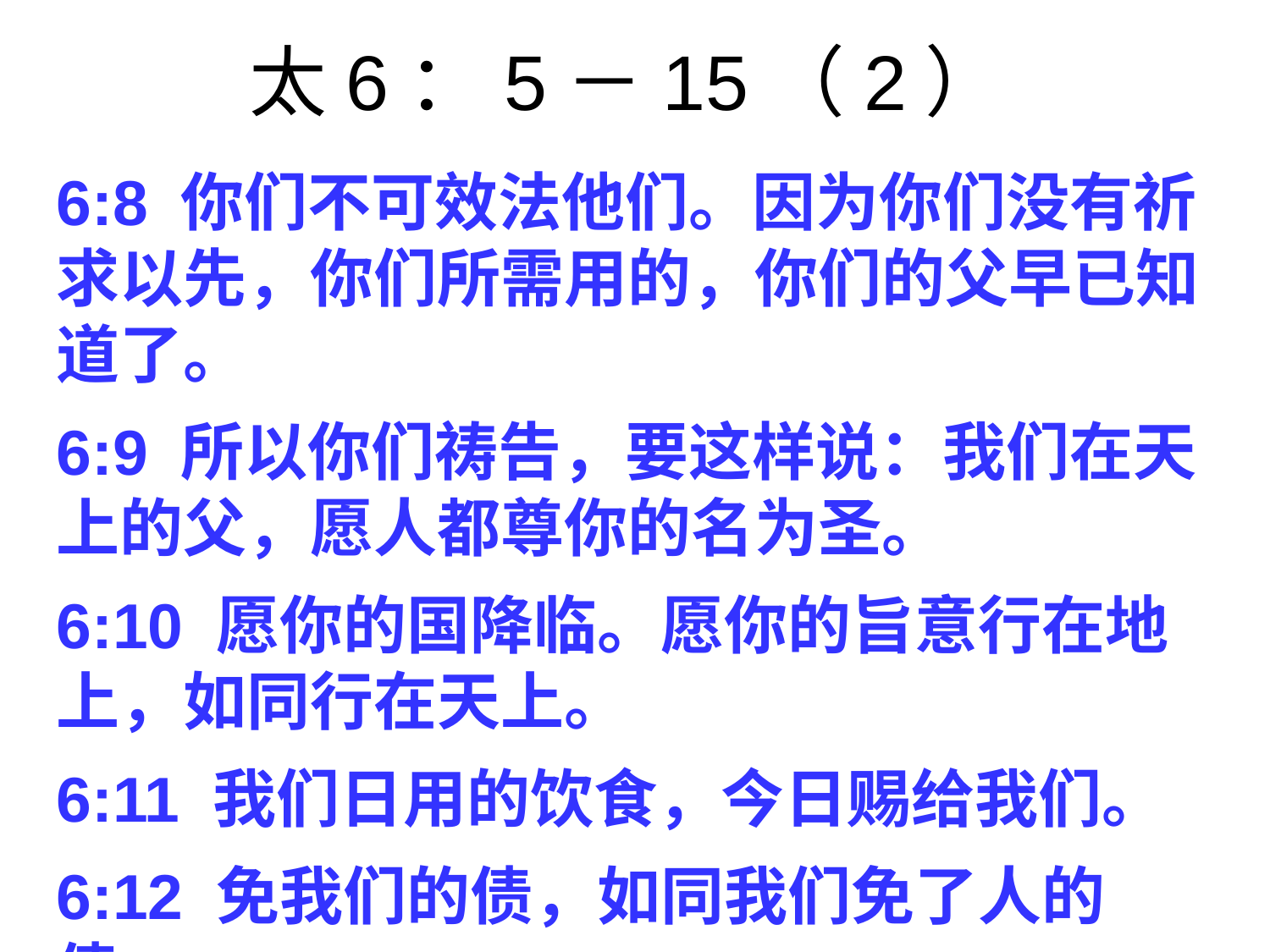

# 太6：5－15（2）
6:8 你们不可效法他们。因为你们没有祈求以先，你们所需用的，你们的父早已知道了。
6:9 所以你们祷告，要这样说：我们在天上的父，愿人都尊你的名为圣。
6:10 愿你的国降临。愿你的旨意行在地上，如同行在天上。
6:11 我们日用的饮食，今日赐给我们。
6:12 免我们的债，如同我们免了人的债。